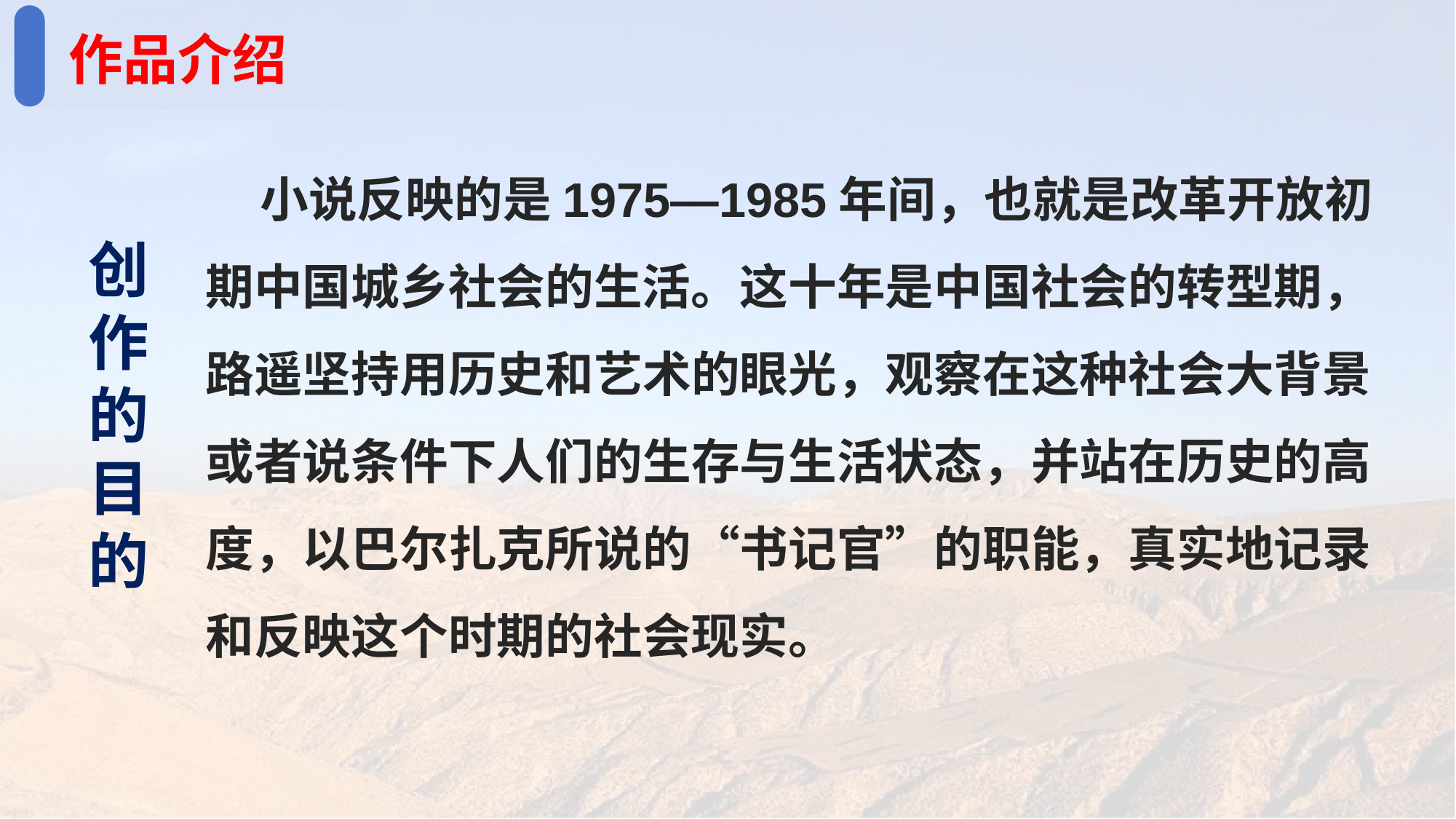

作品介绍
小说反映的是1975—1985年间，也就是改革开放初期中国城乡社会的生活。这十年是中国社会的转型期，路遥坚持用历史和艺术的眼光，观察在这种社会大背景或者说条件下人们的生存与生活状态，并站在历史的高度，以巴尔扎克所说的“书记官”的职能，真实地记录和反映这个时期的社会现实。
创作的目的